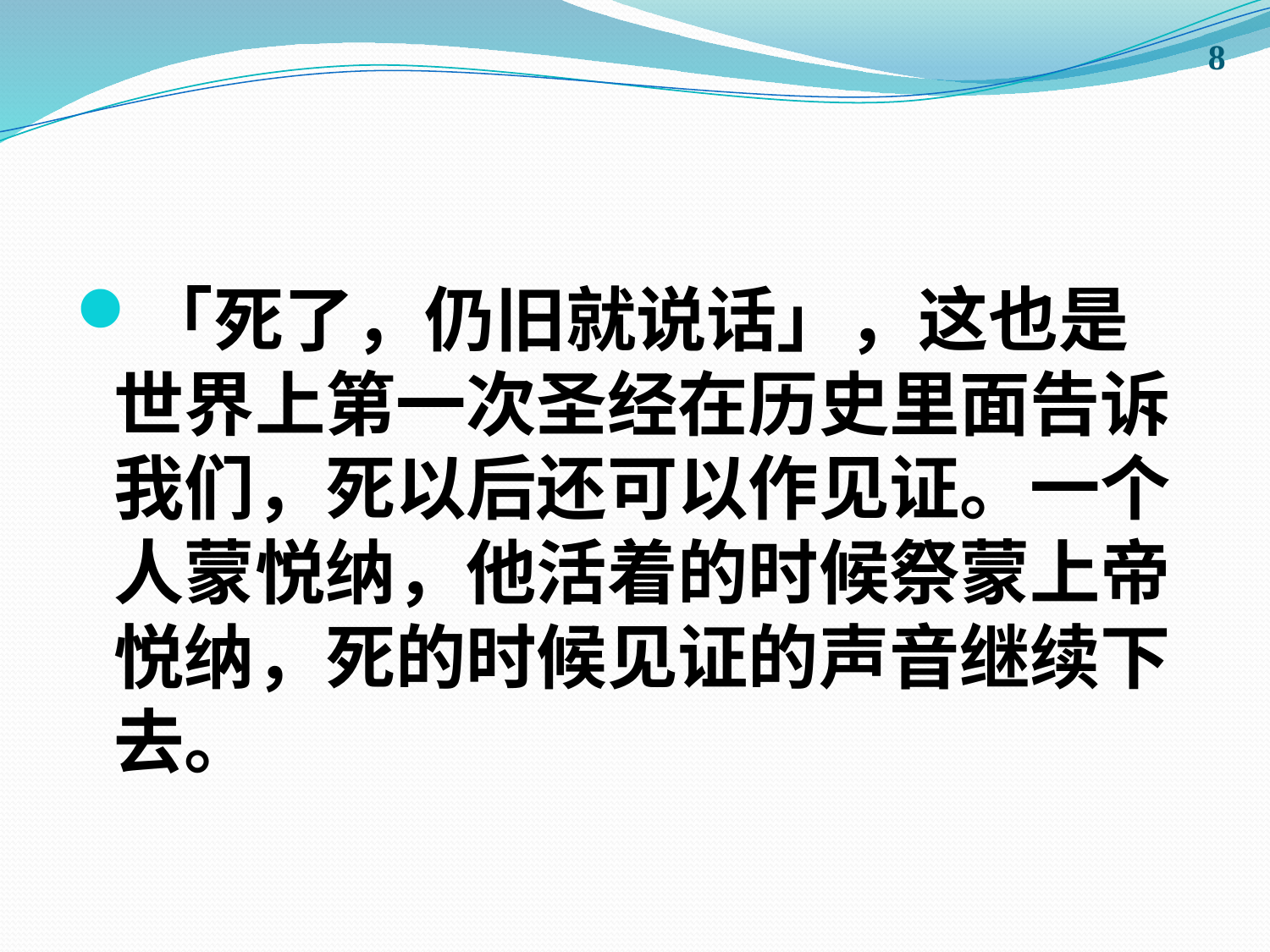

8
#
「死了，仍旧就说话」，这也是世界上第一次圣经在历史里面告诉我们，死以后还可以作见证。一个人蒙悦纳，他活着的时候祭蒙上帝悦纳，死的时候见证的声音继续下去。